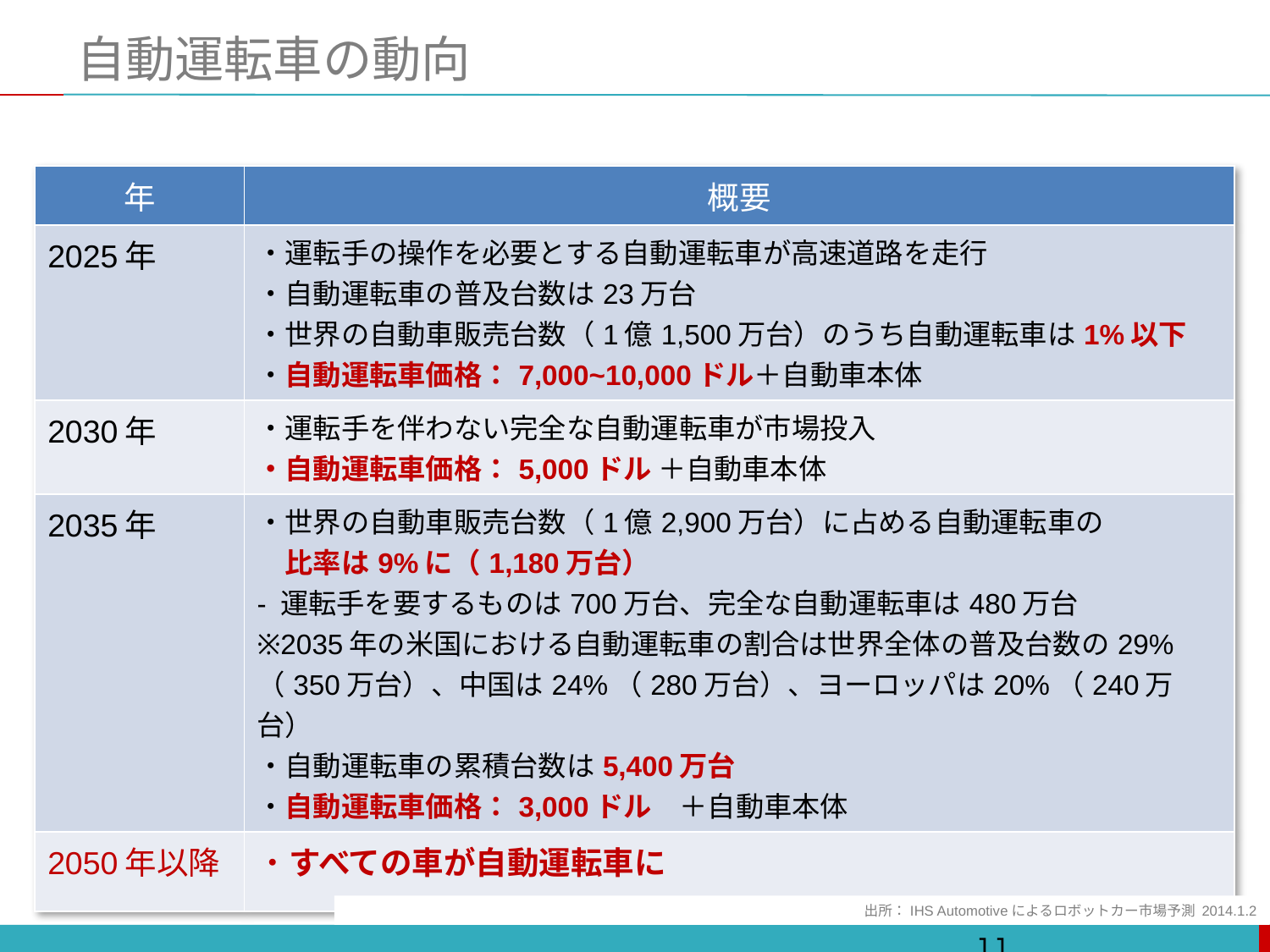

# 自動運転車の動向
| 年 | 概要 |
| --- | --- |
| 2025年 | ・運転手の操作を必要とする自動運転車が高速道路を走行 ・自動運転車の普及台数は23万台 ・世界の自動車販売台数（1億1,500万台）のうち自動運転車は1%以下 ・自動運転車価格：7,000~10,000ドル＋自動車本体 |
| 2030年 | ・運転手を伴わない完全な自動運転車が市場投入 ・自動運転車価格：5,000ドル ＋自動車本体 |
| 2035年 | ・世界の自動車販売台数（1億2,900万台）に占める自動運転車の 　比率は9%に（1,180万台） - 運転手を要するものは700万台、完全な自動運転車は480万台 ※2035年の米国における自動運転車の割合は世界全体の普及台数の29%（350万台）、中国は24%（280万台）、ヨーロッパは20%（240万台） ・自動運転車の累積台数は5,400万台 ・自動運転車価格：3,000ドル　＋自動車本体 |
| 2050年以降 | ・すべての車が自動運転車に |
出所：IHS Automotiveによるロボットカー市場予測 2014.1.2
11